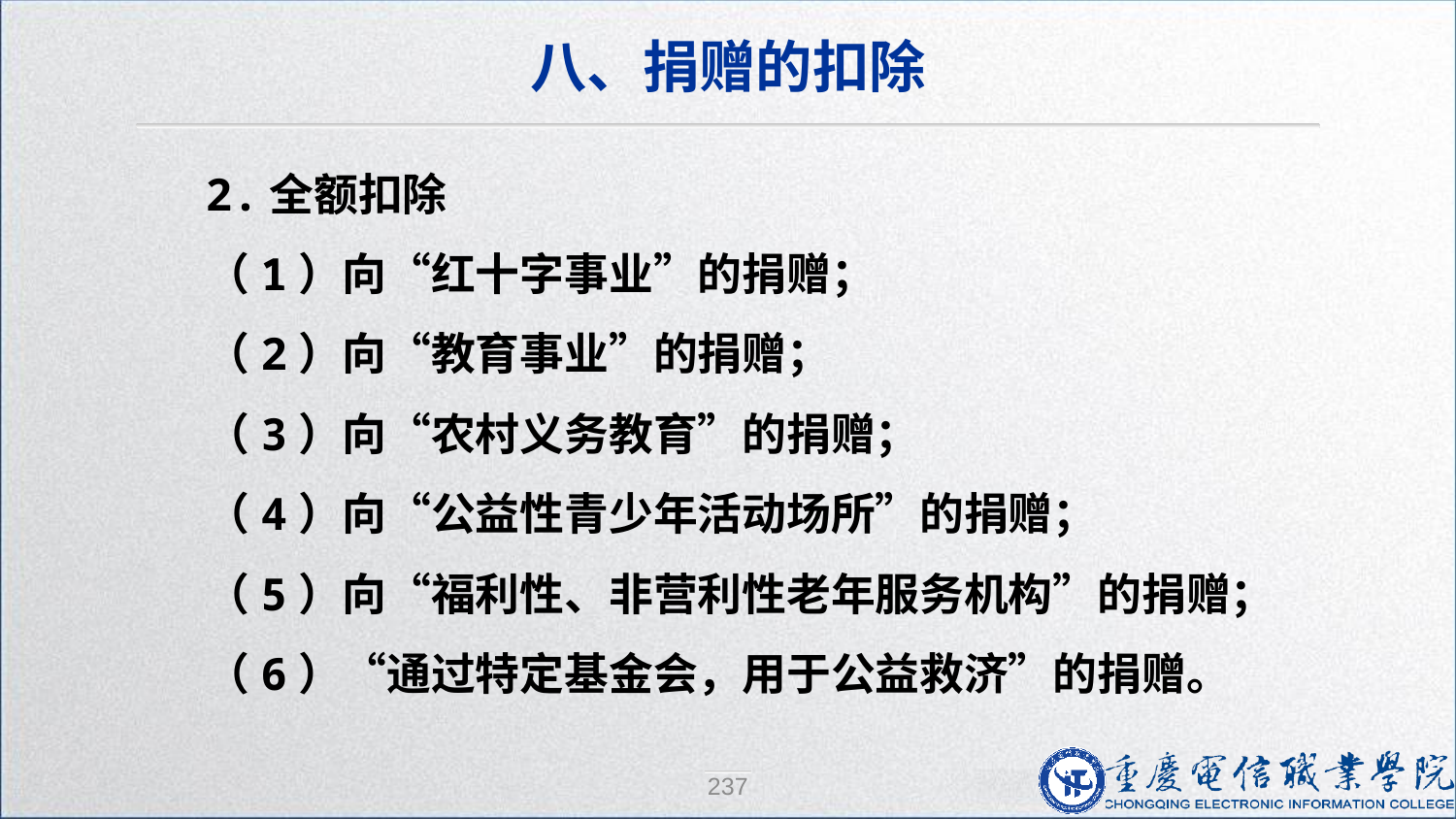

八、捐赠的扣除
2.全额扣除
（1）向“红十字事业”的捐赠；
（2）向“教育事业”的捐赠；
（3）向“农村义务教育”的捐赠；
（4）向“公益性青少年活动场所”的捐赠；
（5）向“福利性、非营利性老年服务机构”的捐赠；
（6）“通过特定基金会，用于公益救济”的捐赠。

237